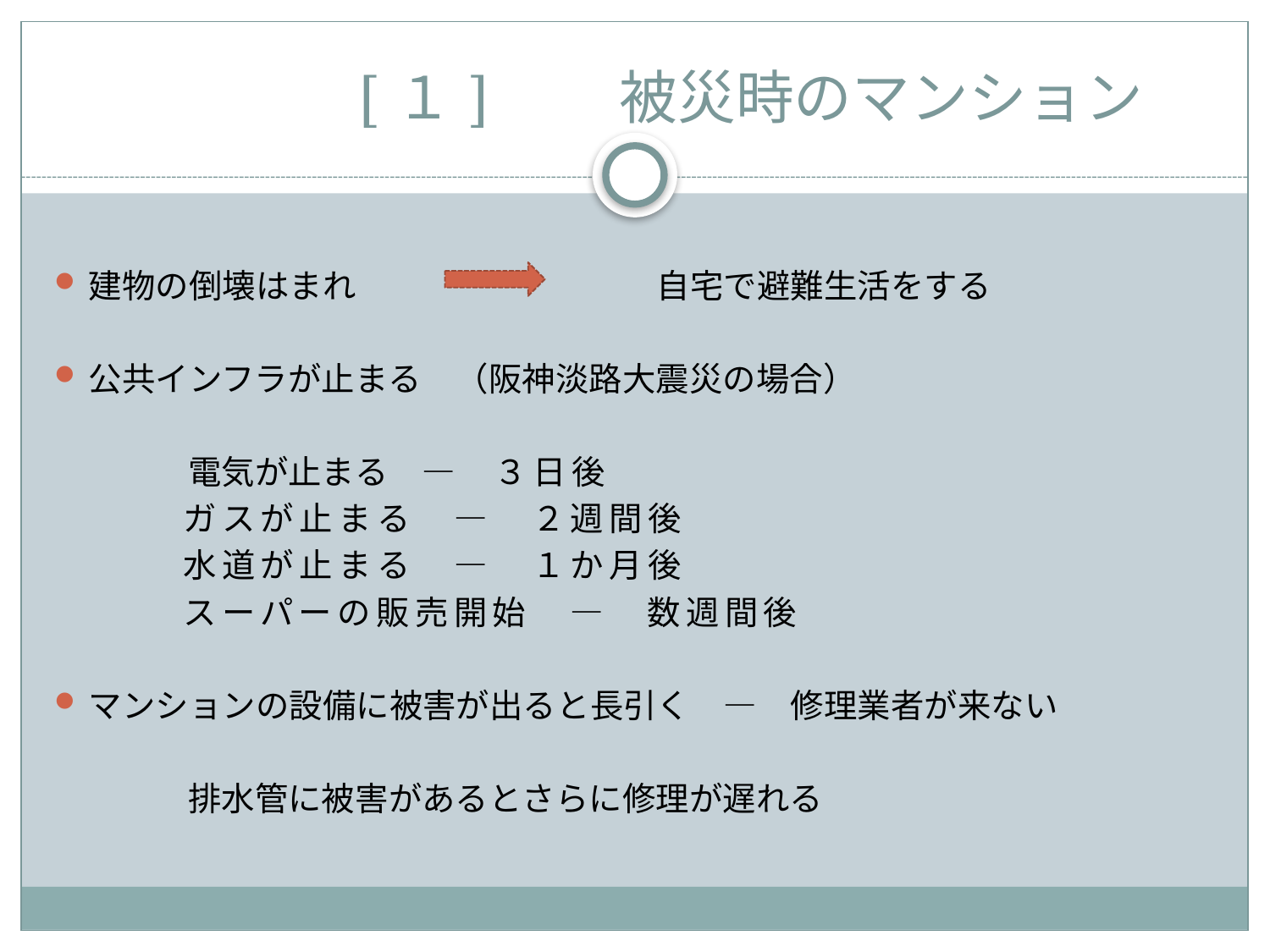

# [１]　　被災時のマンション

建物の倒壊はまれ　　　　　　　　　自宅で避難生活をする

公共インフラが止まる　（阪神淡路大震災の場合）

　　　　電気が止まる　―　３日後
　　　 ガスが止まる　―　２週間後
　　　 水道が止まる　―　１か月後
　　　 スーパーの販売開始　―　数週間後

マンションの設備に被害が出ると長引く　―　修理業者が来ない

　　　　排水管に被害があるとさらに修理が遅れる